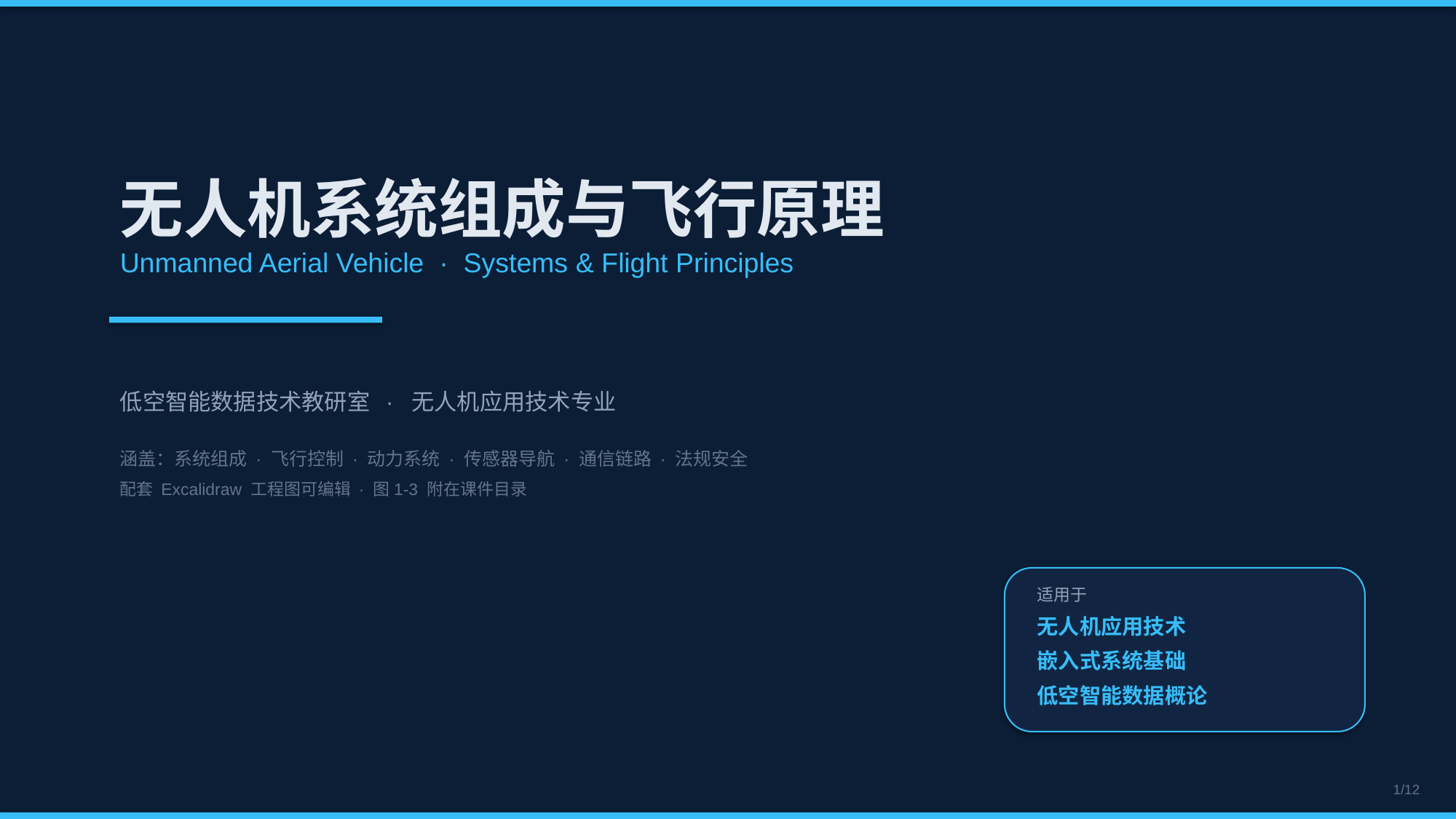

无人机系统组成与飞行原理
Unmanned Aerial Vehicle  ·  Systems & Flight Principles

低空智能数据技术教研室  ·  无人机应用技术专业

涵盖：系统组成 · 飞行控制 · 动力系统 · 传感器导航 · 通信链路 · 法规安全
配套 Excalidraw 工程图可编辑 · 图1-3 附在课件目录

适用于
无人机应用技术
嵌入式系统基础
低空智能数据概论
1/12